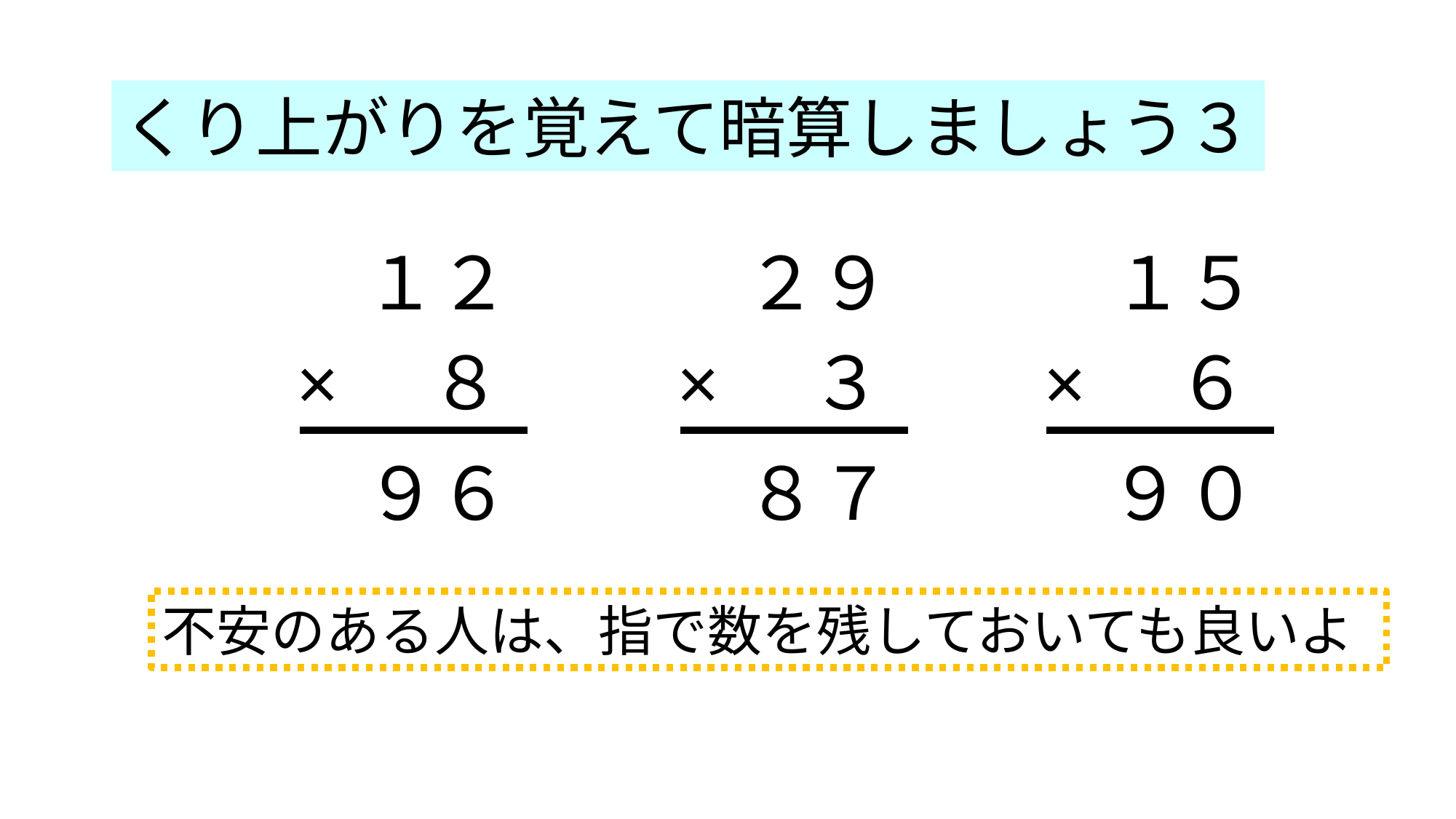

くり上がりを覚えて暗算しましょう３
１２
２９
１５
×　８
×　３
×　６
９
８
９
１６
２７
３０
不安のある人は、指で数を残しておいても良いよ